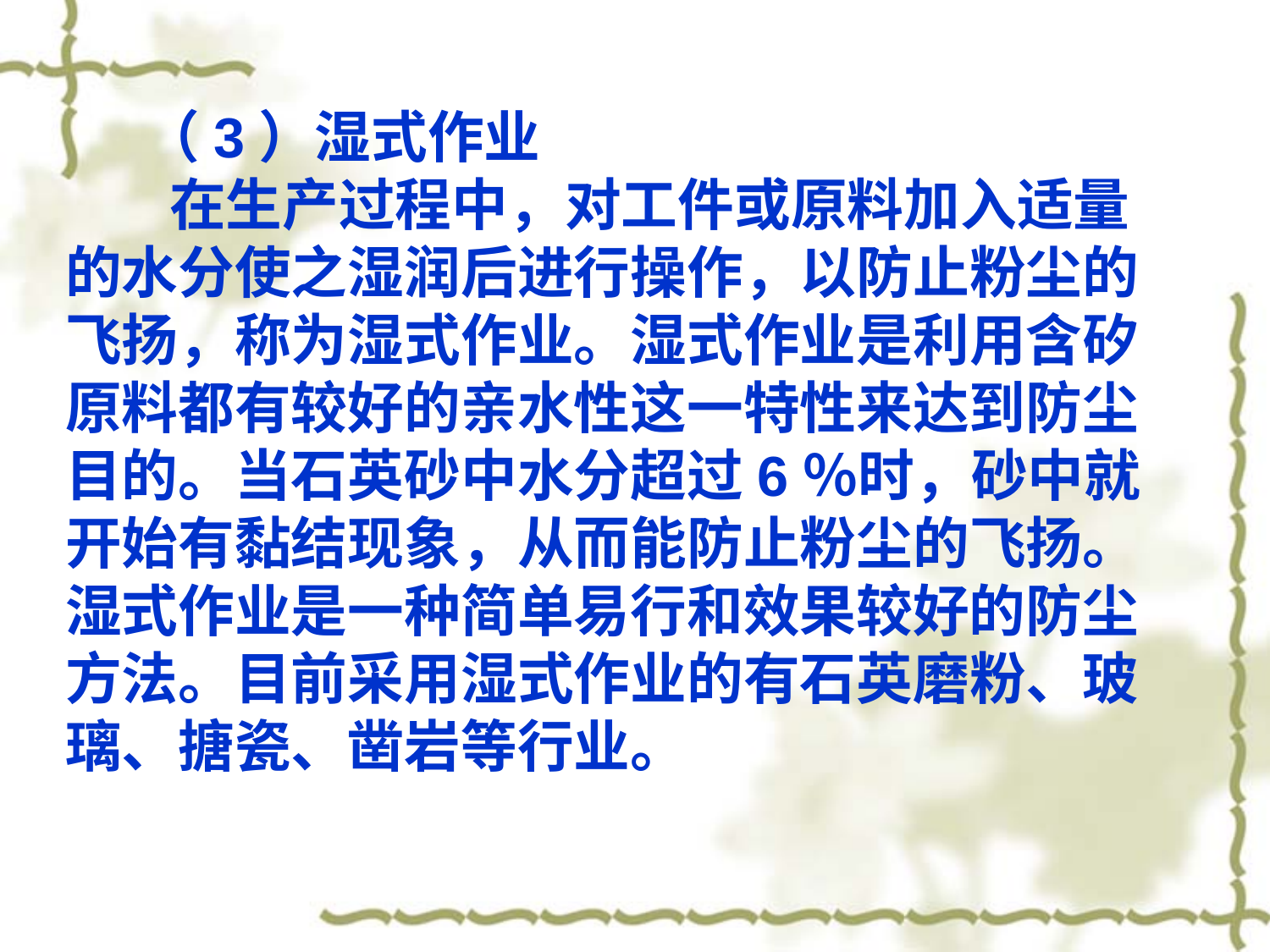

（3）湿式作业
       在生产过程中，对工件或原料加入适量的水分使之湿润后进行操作，以防止粉尘的飞扬，称为湿式作业。湿式作业是利用含矽原料都有较好的亲水性这一特性来达到防尘目的。当石英砂中水分超过6％时，砂中就开始有黏结现象，从而能防止粉尘的飞扬。湿式作业是一种简单易行和效果较好的防尘方法。目前采用湿式作业的有石英磨粉、玻璃、搪瓷、凿岩等行业。
83